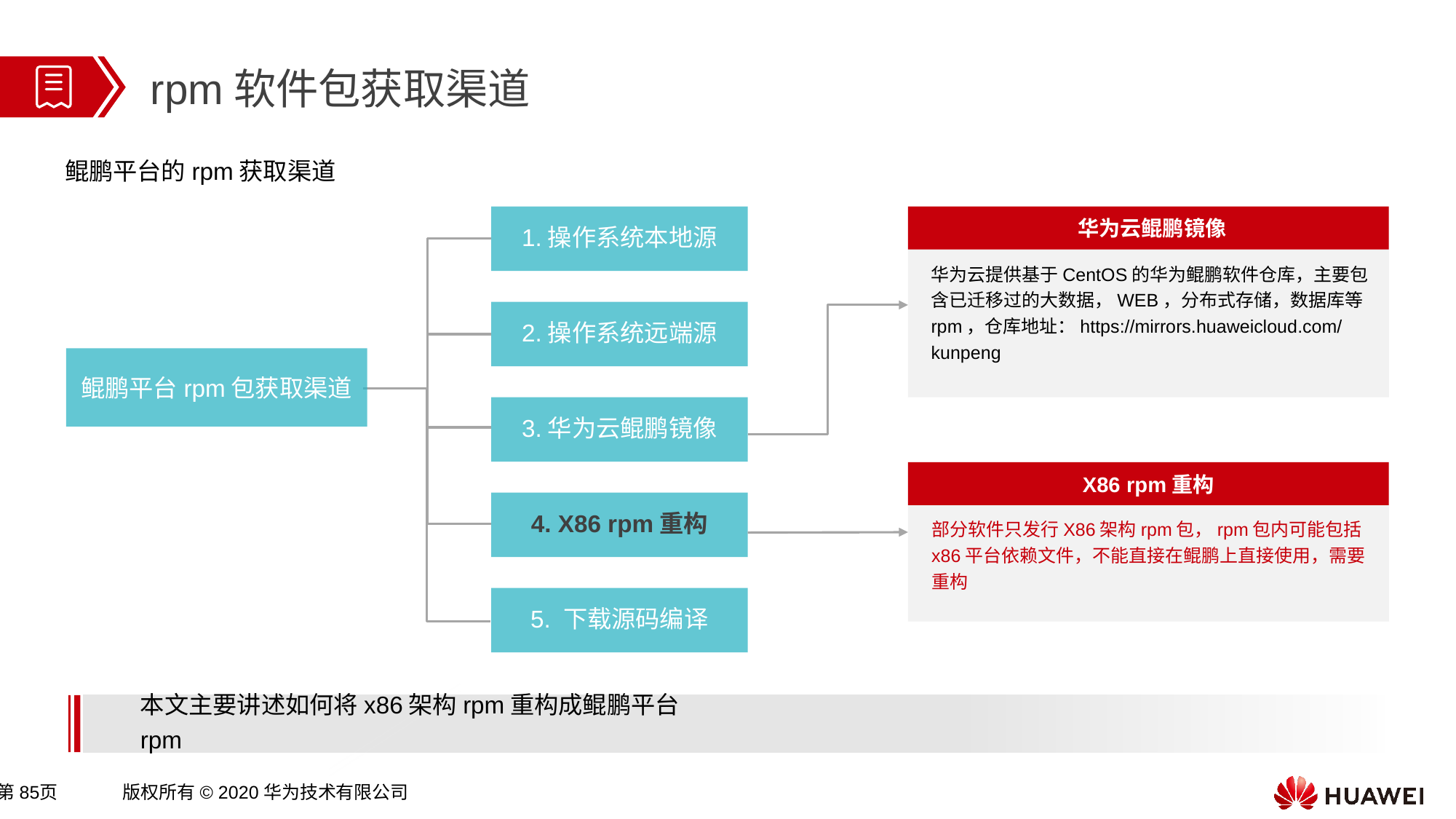

rpm软件包获取渠道

鲲鹏平台的rpm获取渠道
华为云鲲鹏镜像
1.操作系统本地源

华为云提供基于CentOS的华为鲲鹏软件仓库，主要包含已迁移过的大数据，WEB，分布式存储，数据库等rpm，仓库地址：https://mirrors.huaweicloud.com/kunpeng
2.操作系统远端源

鲲鹏平台rpm包获取渠道

3.华为云鲲鹏镜像
X86 rpm重构

4. X86 rpm重构
部分软件只发行X86架构rpm包，rpm包内可能包括x86平台依赖文件，不能直接在鲲鹏上直接使用，需要重构
5. 下载源码编译

本文主要讲述如何将x86架构rpm重构成鲲鹏平台rpm